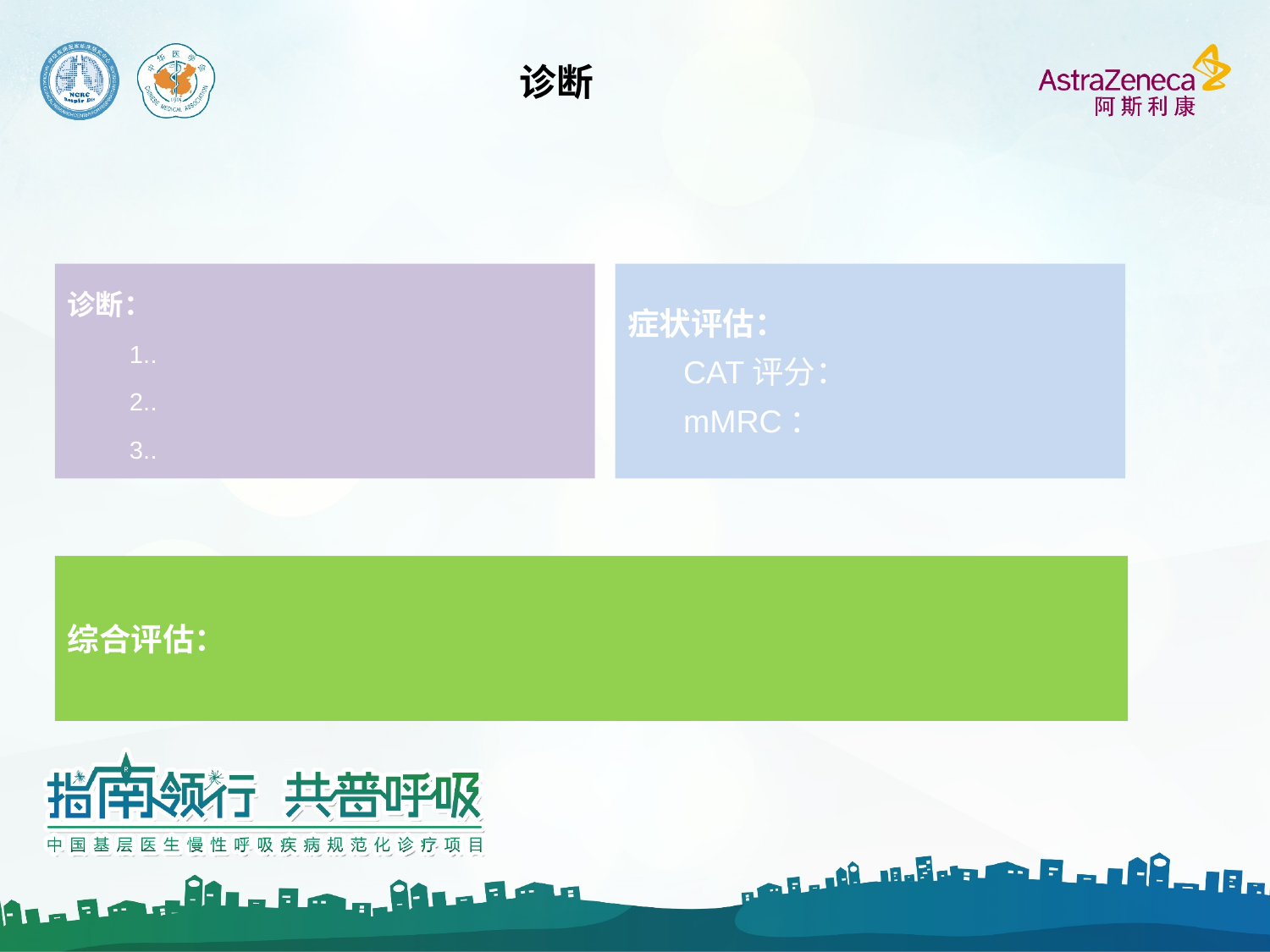

# 诊断
诊断：
.
.
.
症状评估：
CAT评分：
mMRC：
综合评估：